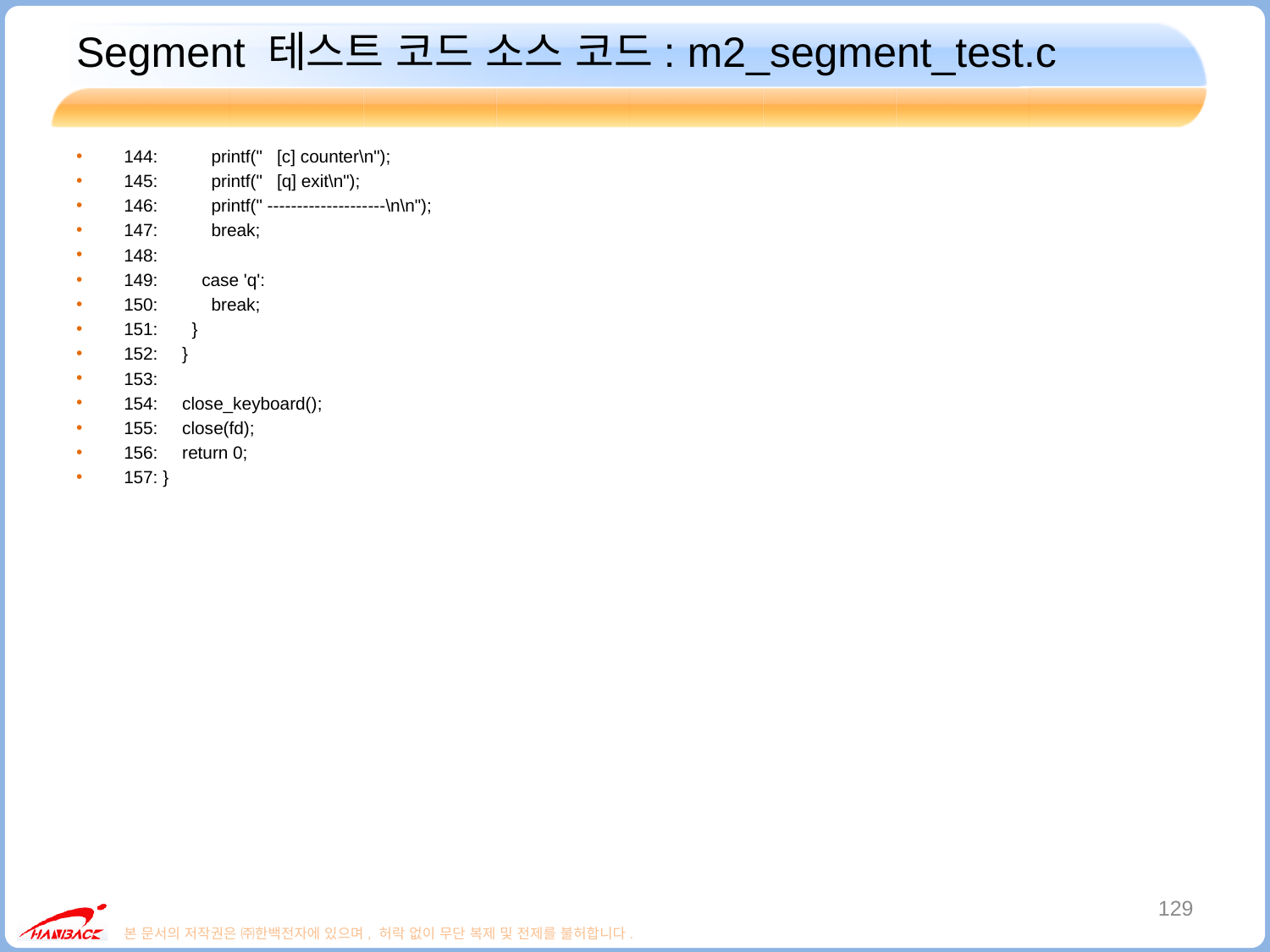

# Segment 테스트 코드 소스 코드: m2_segment_test.c
144:           printf("   [c] counter\n");
145:           printf("   [q] exit\n");
146:           printf(" --------------------\n\n");
147:           break;
148:
149:         case 'q':
150:           break;
151:       }
152:     }
153:
154:     close_keyboard();
155:     close(fd);
156:     return 0;
157: }
129